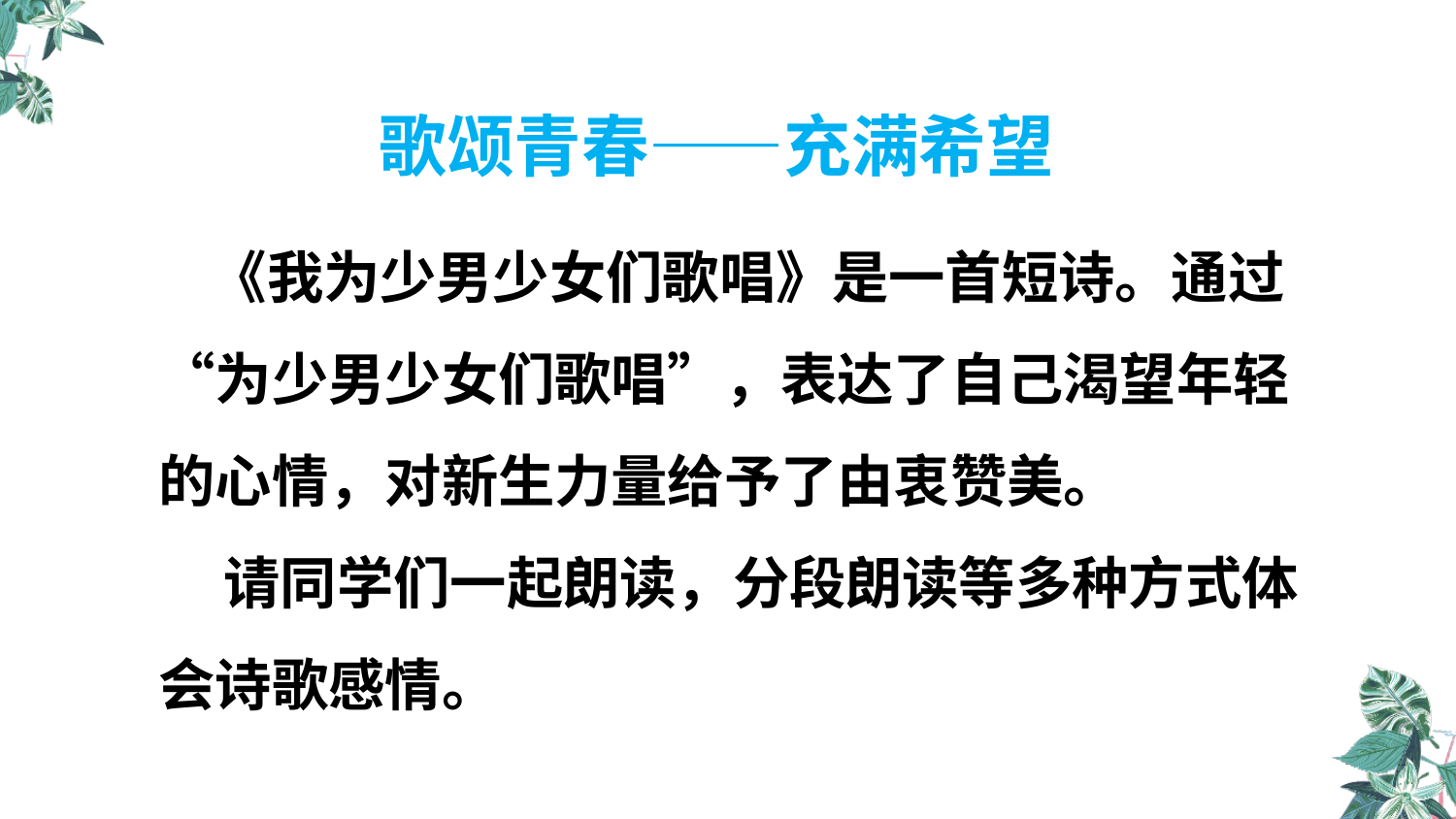

歌颂青春——充满希望
   《我为少男少女们歌唱》是一首短诗。通过“为少男少女们歌唱”，表达了自己渴望年轻的心情，对新生力量给予了由衷赞美。
    请同学们一起朗读，分段朗读等多种方式体会诗歌感情。